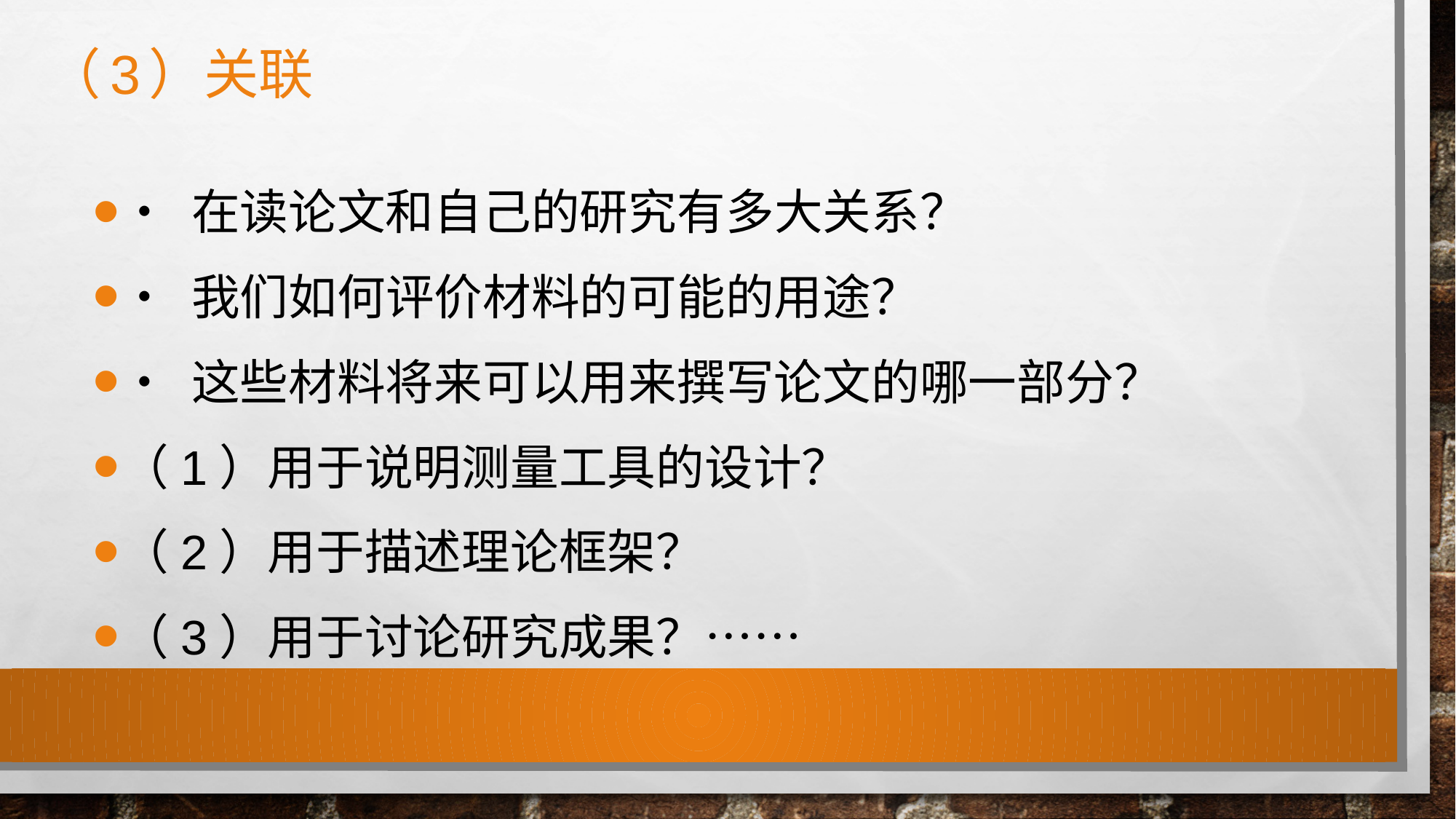

# （3）关联
• 在读论文和自己的研究有多大关系？
• 我们如何评价材料的可能的用途？
• 这些材料将来可以用来撰写论文的哪一部分？
（1）用于说明测量工具的设计？
（2）用于描述理论框架？
（3）用于讨论研究成果？……